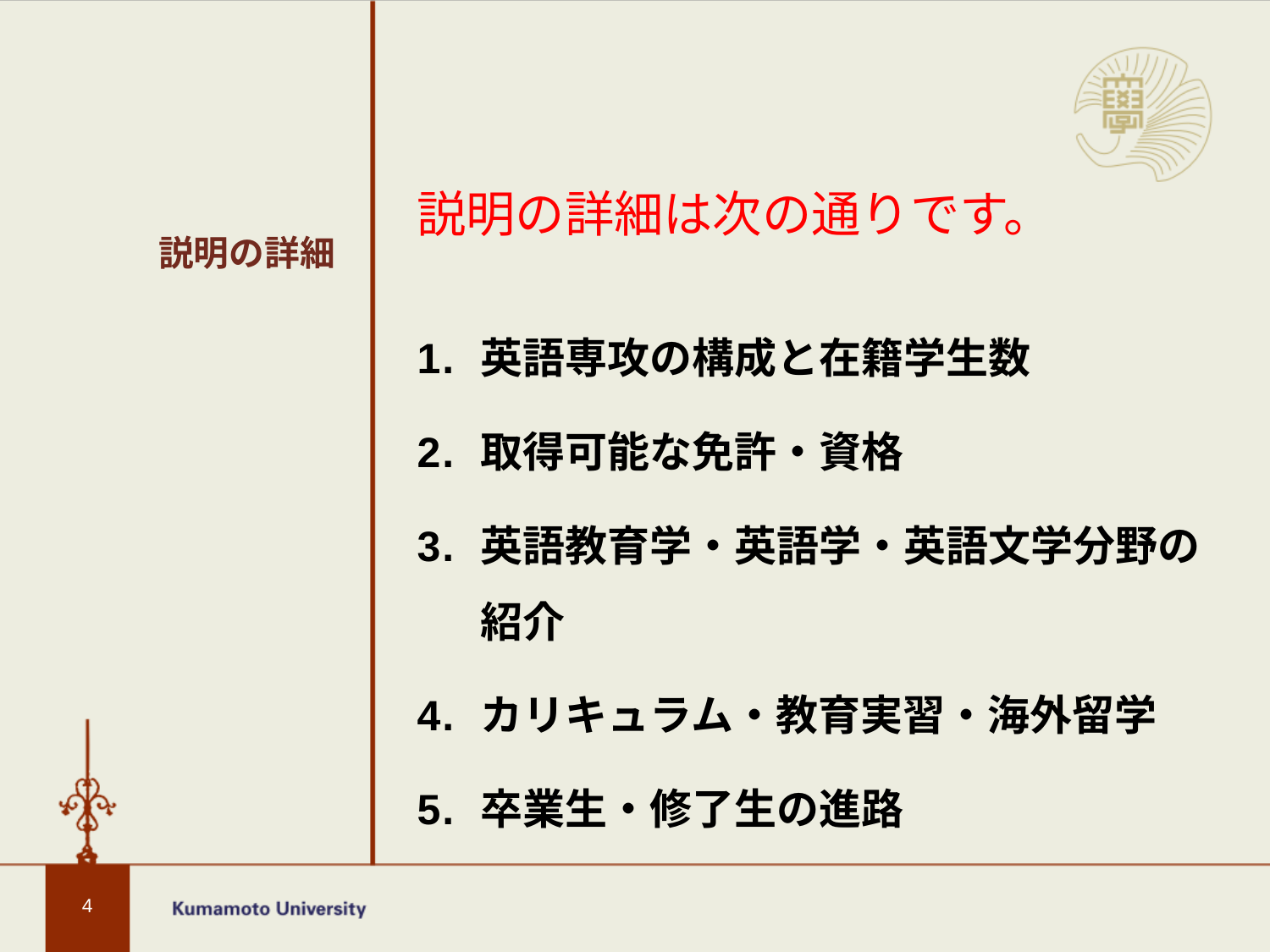

説明の詳細は次の通りです。
説明の詳細
英語専攻の構成と在籍学生数
取得可能な免許・資格
英語教育学・英語学・英語文学分野の紹介
カリキュラム・教育実習・海外留学
卒業生・修了生の進路